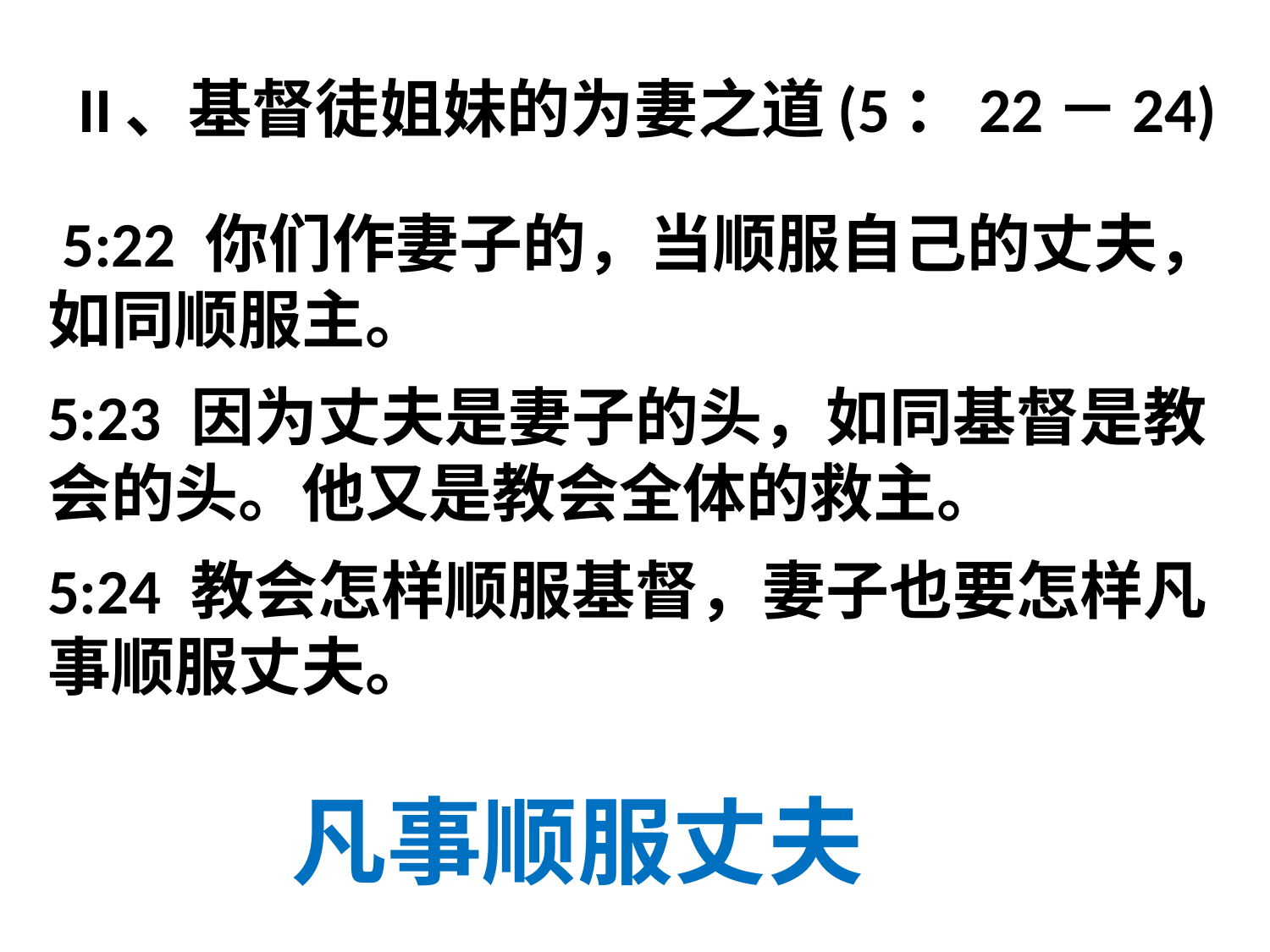

# II、基督徒姐妹的为妻之道(5：22－24)
 5:22 你们作妻子的，当顺服自己的丈夫，如同顺服主。
5:23 因为丈夫是妻子的头，如同基督是教会的头。他又是教会全体的救主。
5:24 教会怎样顺服基督，妻子也要怎样凡事顺服丈夫。
凡事顺服丈夫